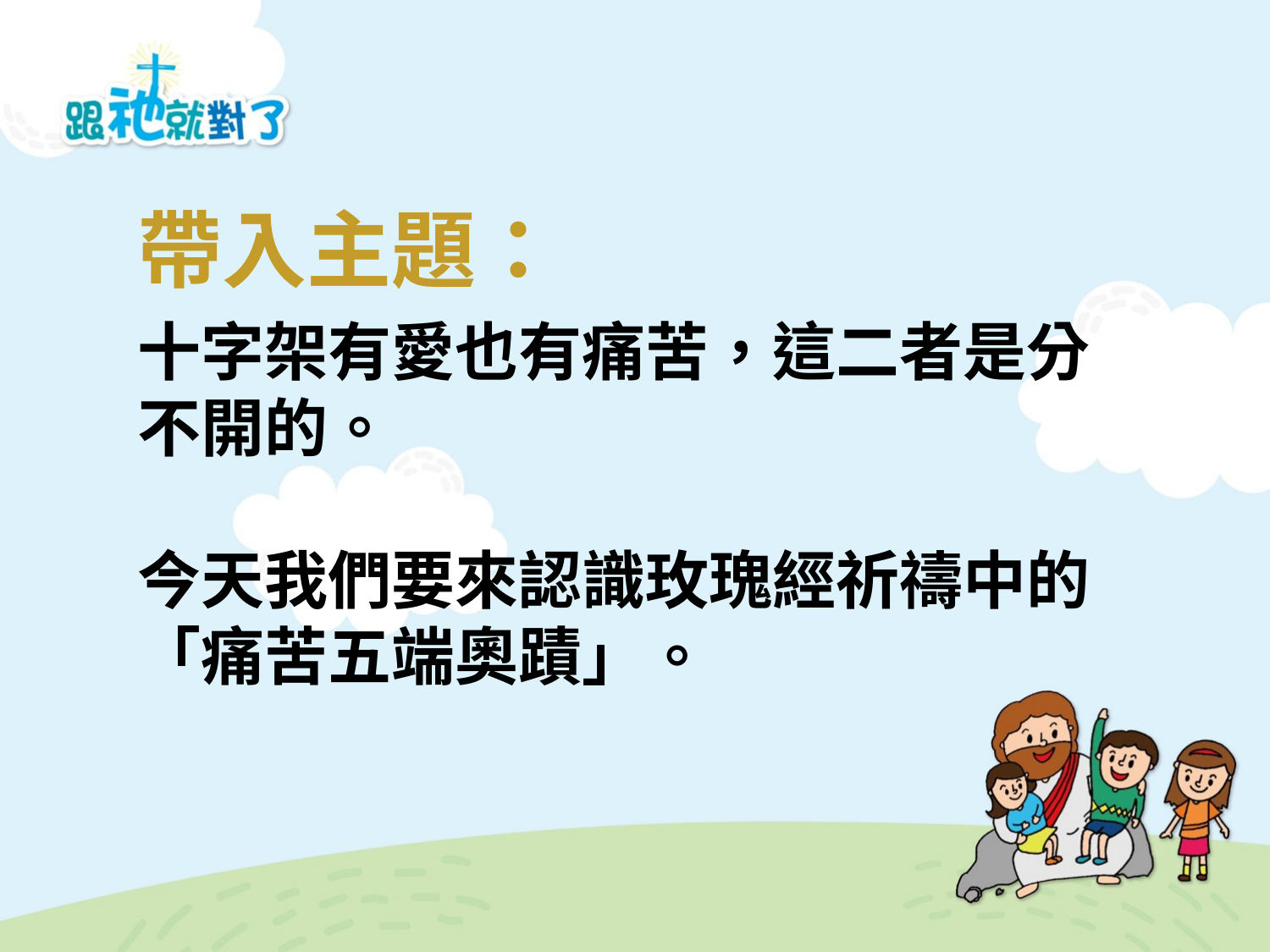

帶入主題：
十字架有愛也有痛苦，這二者是分不開的。

今天我們要來認識玫瑰經祈禱中的「痛苦五端奧蹟」。